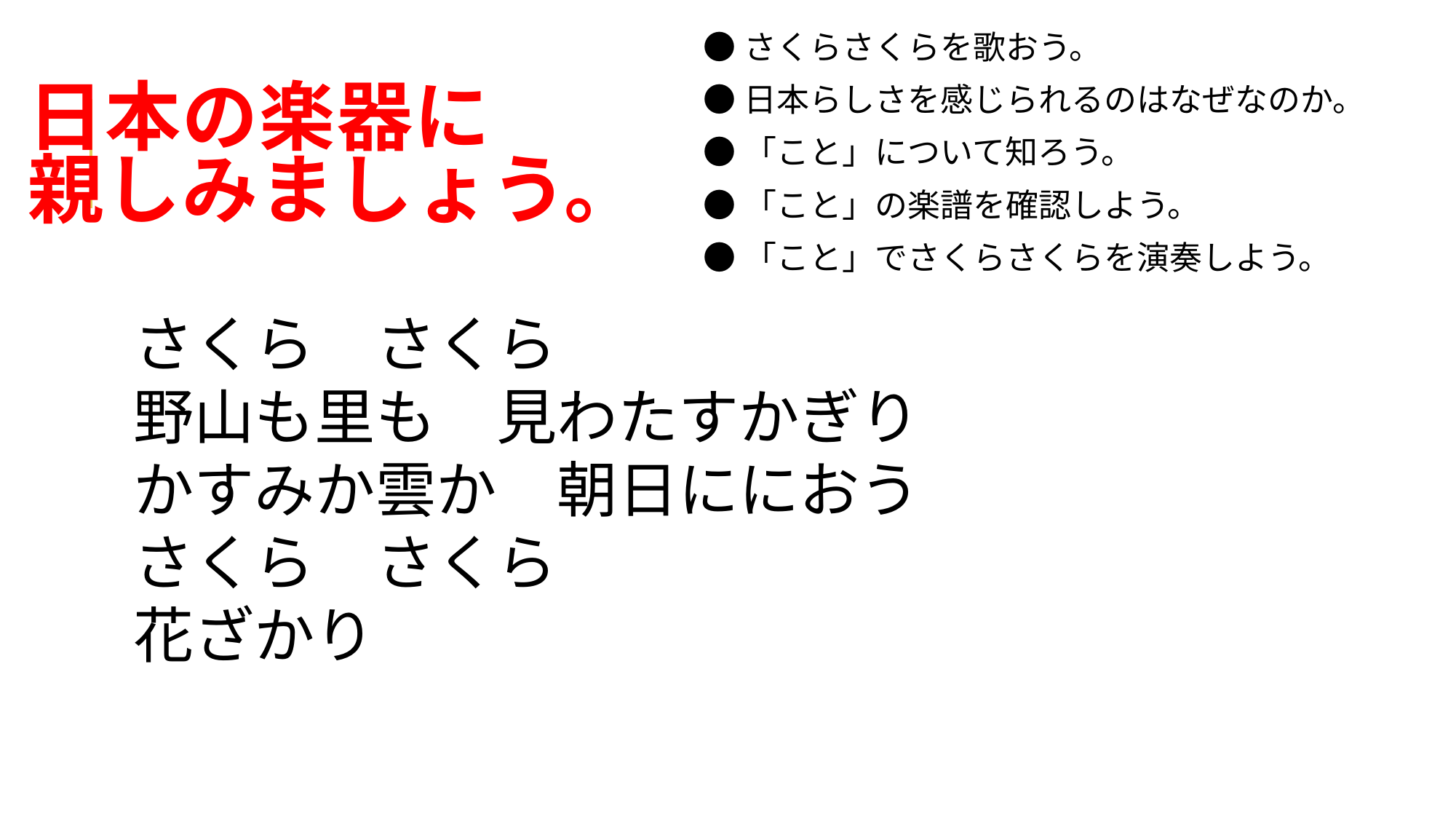

●さくらさくらを歌おう。
●日本らしさを感じられるのはなぜなのか。
●「こと」について知ろう。
●「こと」の楽譜を確認しよう。
●「こと」でさくらさくらを演奏しよう。

日本の楽器に
親しみましょう。
さくら　さくら
野山も里も　見わたすかぎり
かすみか雲か　朝日ににおう
さくら　さくら
花ざかり